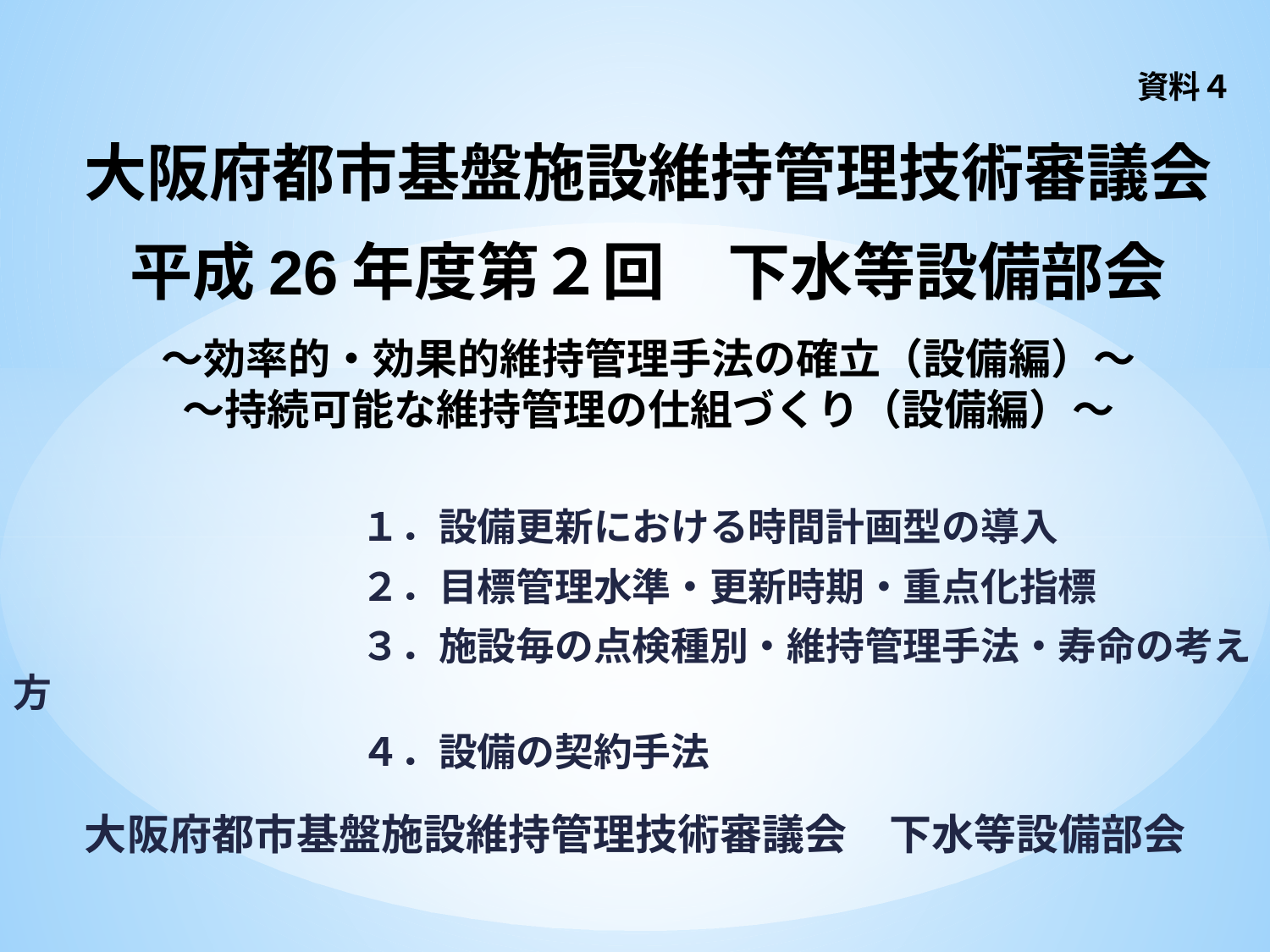

資料４
# 大阪府都市基盤施設維持管理技術審議会 平成26年度第２回　下水等設備部会 ～効率的・効果的維持管理手法の確立（設備編）～ ～持続可能な維持管理の仕組づくり（設備編）～
　　　　　　　　　１．設備更新における時間計画型の導入
　　　　　　　　　２．目標管理水準・更新時期・重点化指標
　　　　　　　　　３．施設毎の点検種別・維持管理手法・寿命の考え方
　　　　　　　　　４．設備の契約手法

大阪府都市基盤施設維持管理技術審議会　下水等設備部会